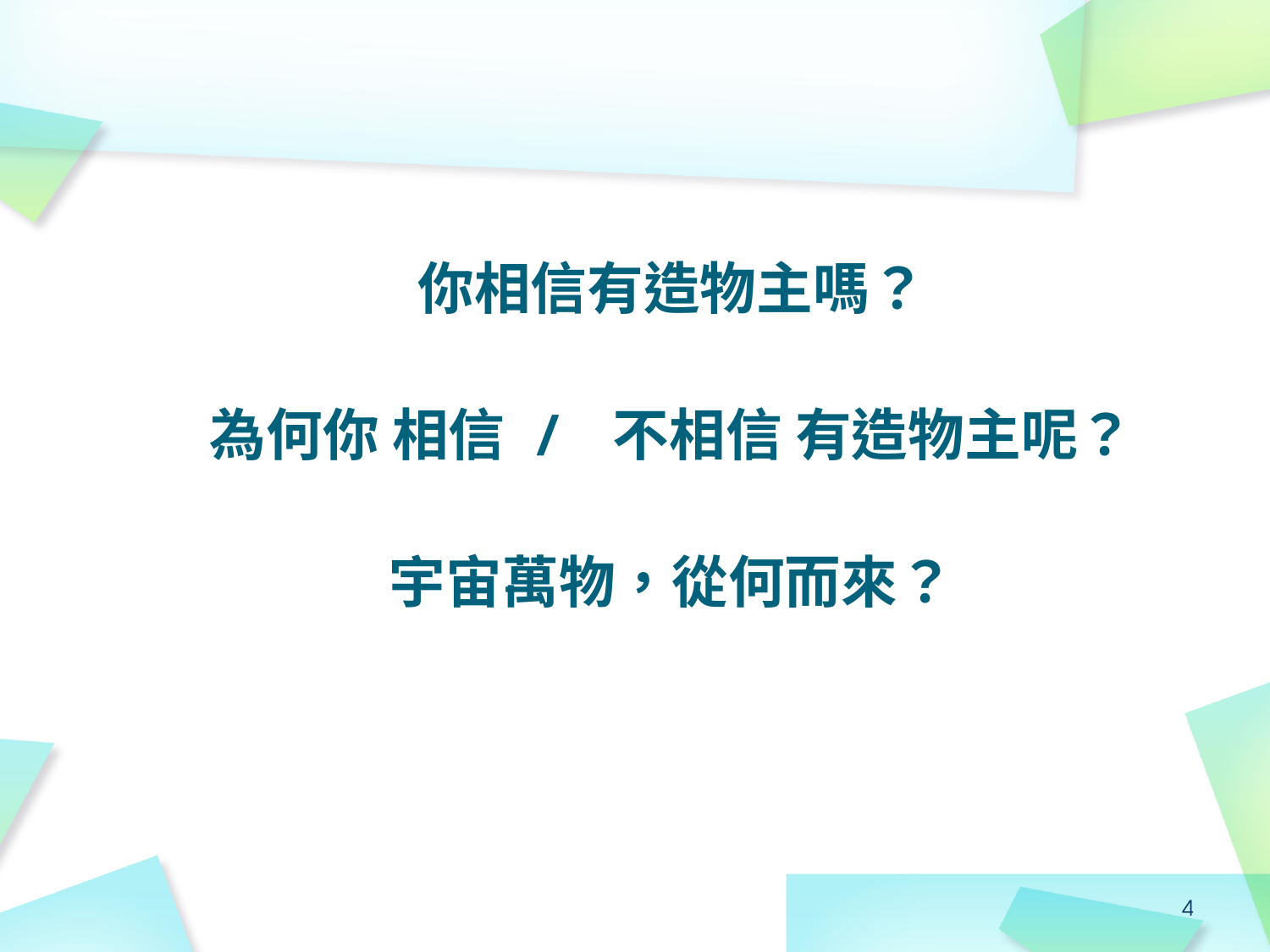

#
你相信有造物主嗎？
為何你 相信 / 不相信 有造物主呢？
宇宙萬物，從何而來？
4